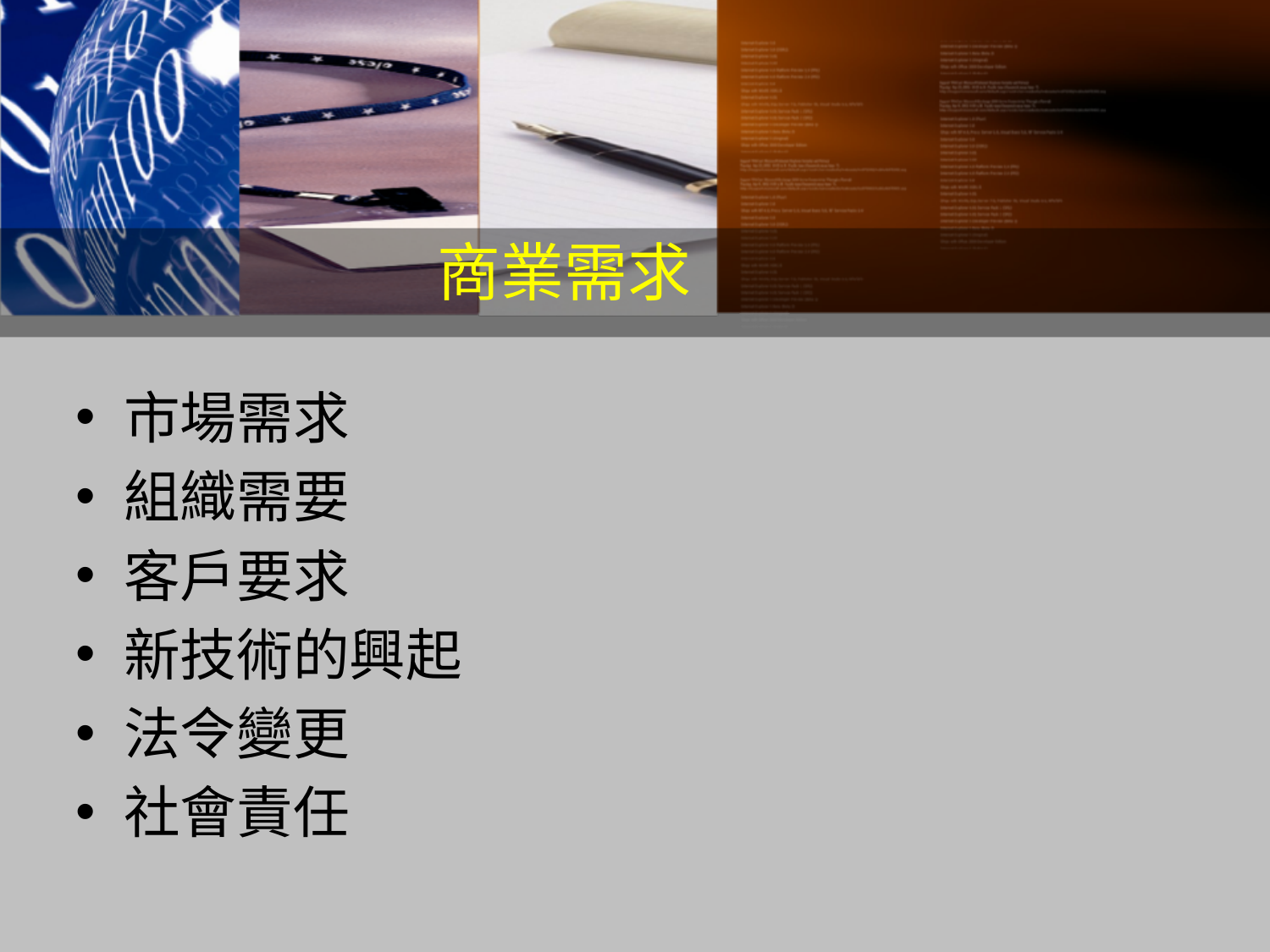

商業需求
市場需求
組織需要
客戶要求
新技術的興起
法令變更
社會責任